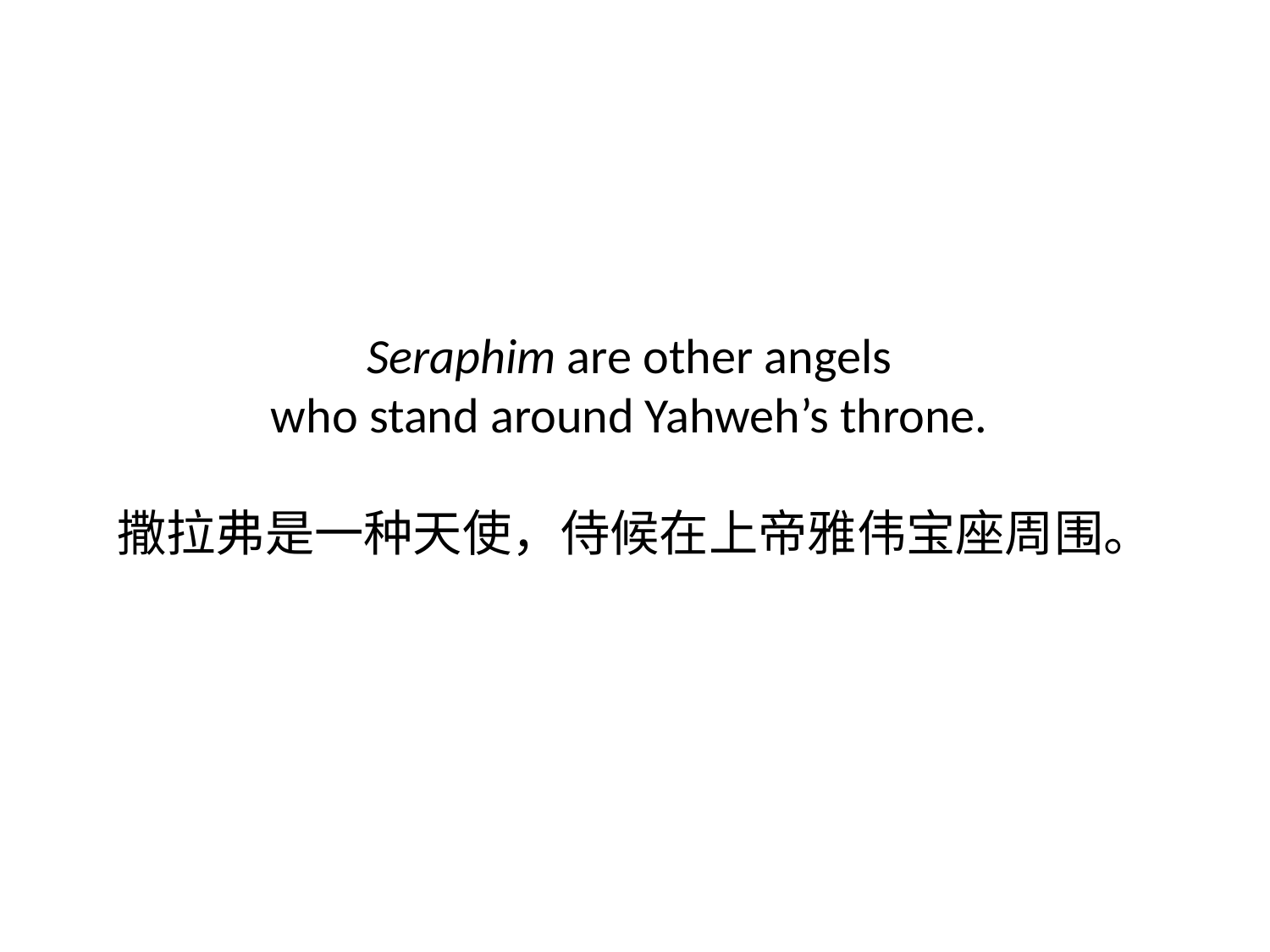

# Seraphim are other angels who stand around Yahweh’s throne. 撒拉弗是一种天使，侍候在上帝雅伟宝座周围。